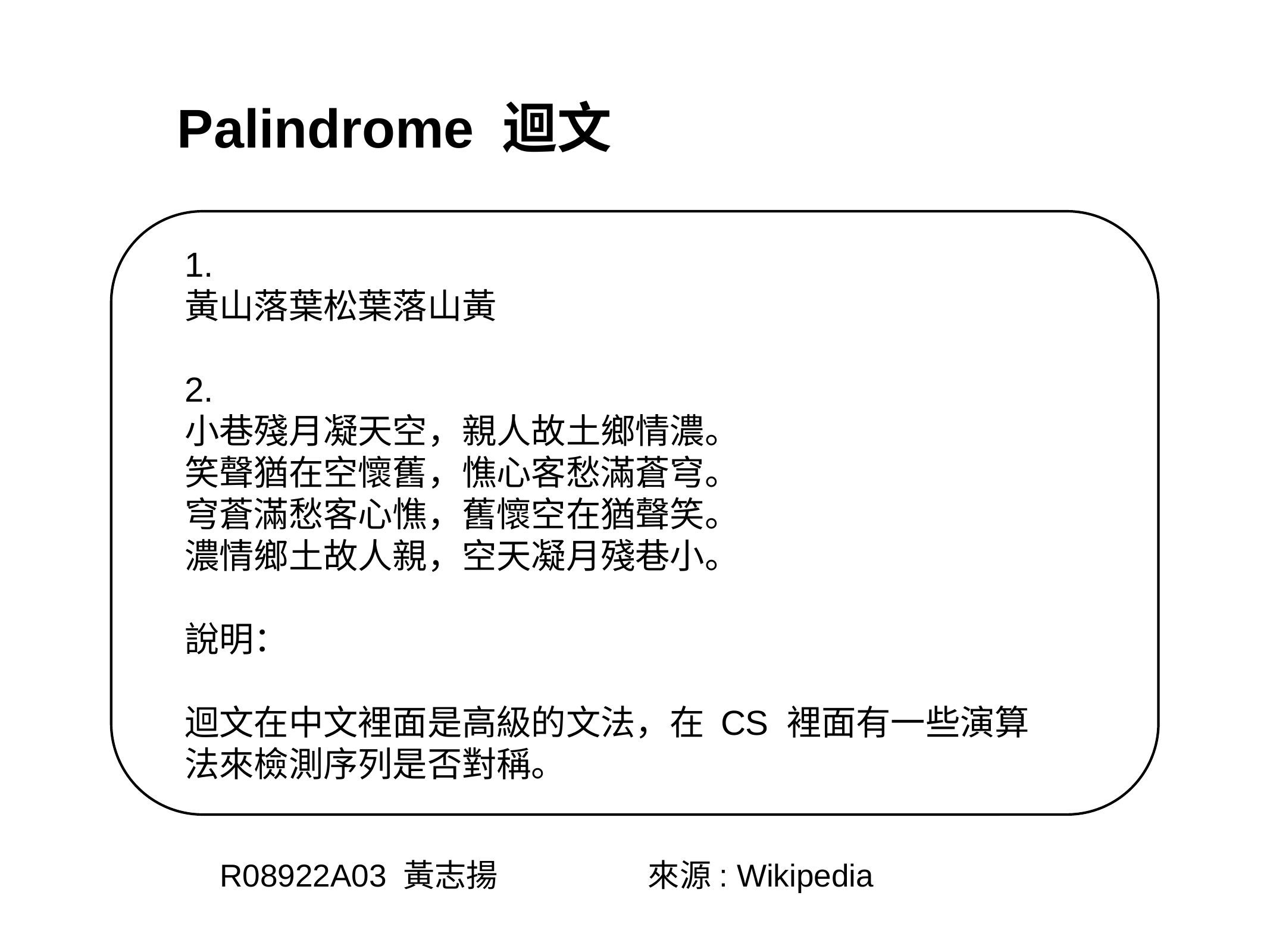

Palindrome 迴文
1.
黃山落葉松葉落山黃

2.
小巷殘月凝天空，親人故土鄉情濃。
笑聲猶在空懷舊，憔心客愁滿蒼穹。
穹蒼滿愁客心憔，舊懷空在猶聲笑。
濃情鄉土故人親，空天凝月殘巷小。

說明：

迴文在中文裡面是高級的文法，在 CS 裡面有一些演算法來檢測序列是否對稱。

# R08922A03 黃志揚                     來源: Wikipedia